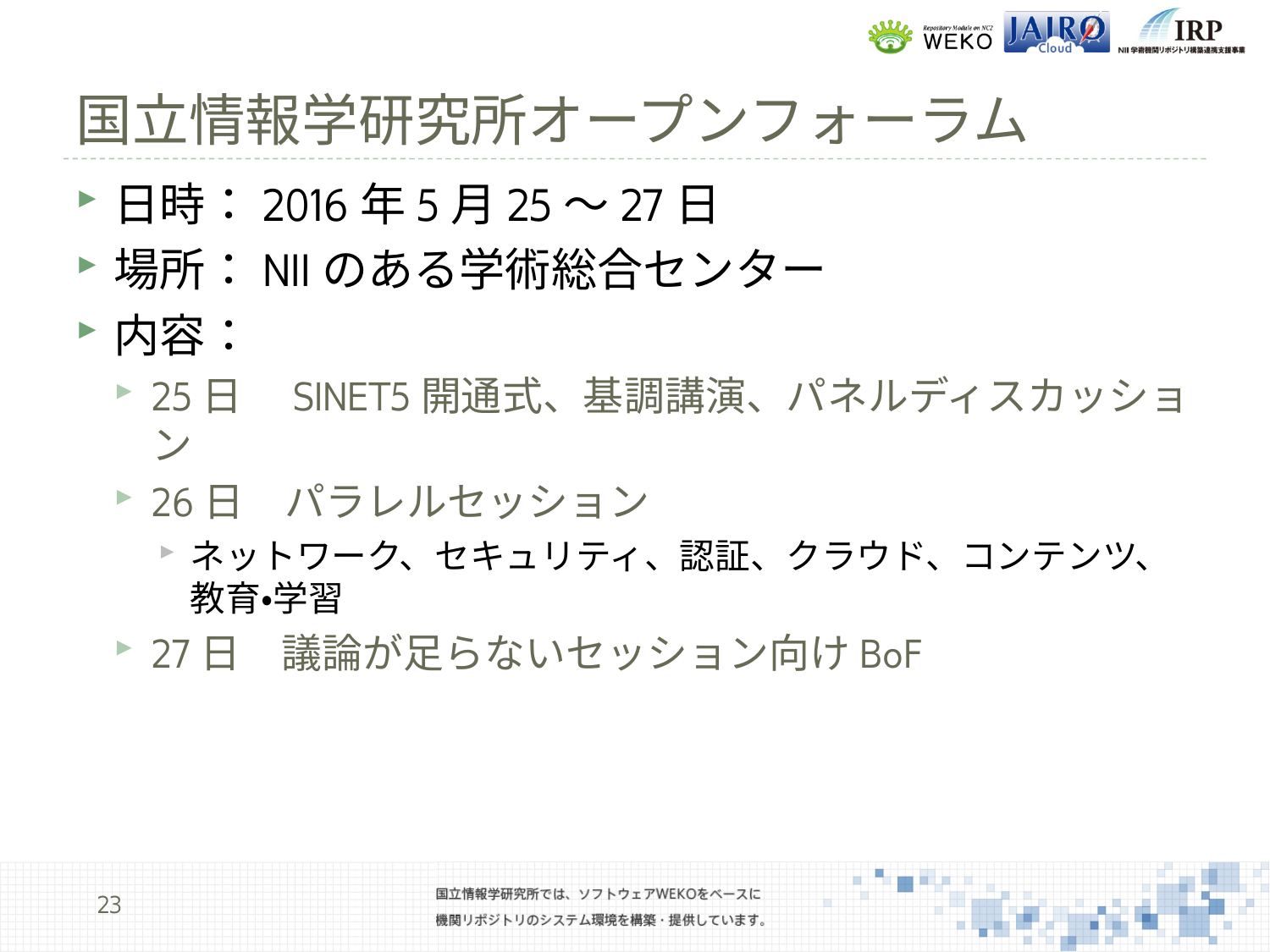

# 国立情報学研究所オープンフォーラム
日時：2016年5月25～27日
場所：NIIのある学術総合センター
内容：
25日　SINET5開通式、基調講演、パネルディスカッション
26日　パラレルセッション
ネットワーク、セキュリティ、認証、クラウド、コンテンツ、教育・学習
27日　議論が足らないセッション向けBoF
23